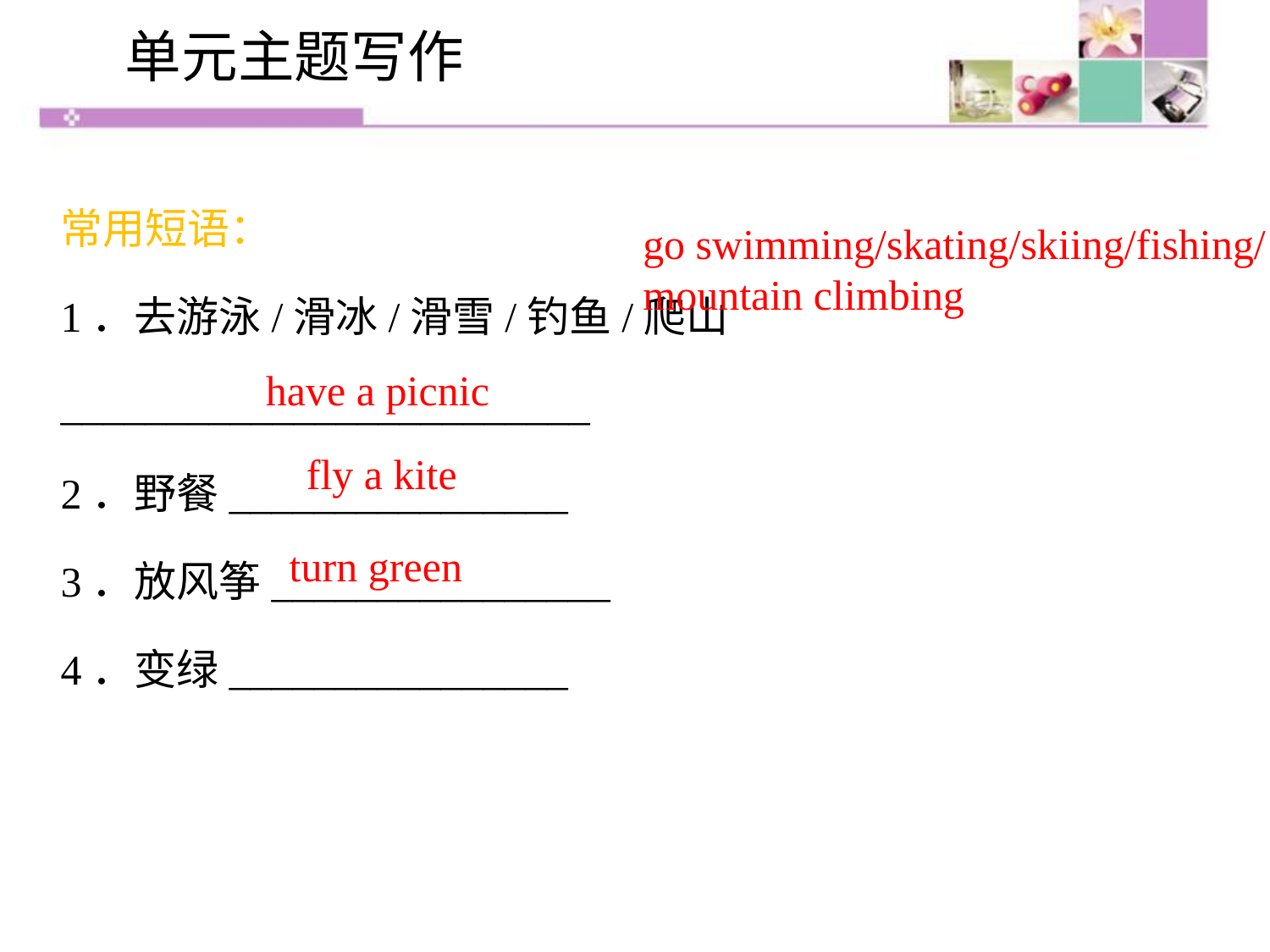

单元主题写作
常用短语：
1．去游泳/滑冰/滑雪/钓鱼/爬山_________________________
2．野餐________________
3．放风筝________________
4．变绿________________
go swimming/skating/skiing/fishing/
mountain climbing
have a picnic
fly a kite
turn green